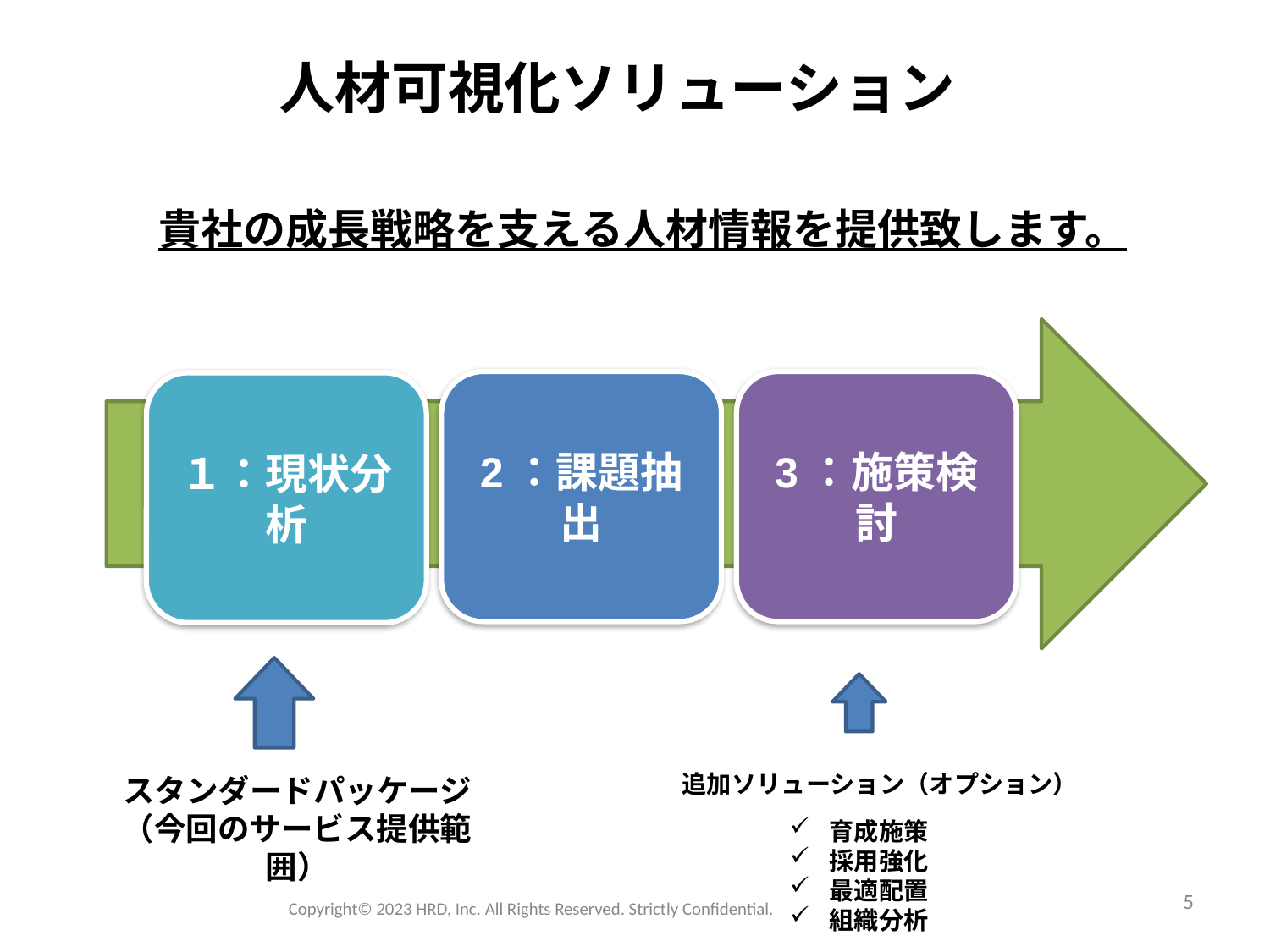

人材可視化ソリューション
貴社の成長戦略を支える人材情報を提供致します。

2：課題抽出
3：施策検討
１：現状分析

追加ソリューション（オプション）
スタンダードパッケージ
（今回のサービス提供範囲）
育成施策
採用強化
最適配置
組織分析
5
Copyright©️ 2023 HRD, Inc. All Rights Reserved. Strictly Confidential.